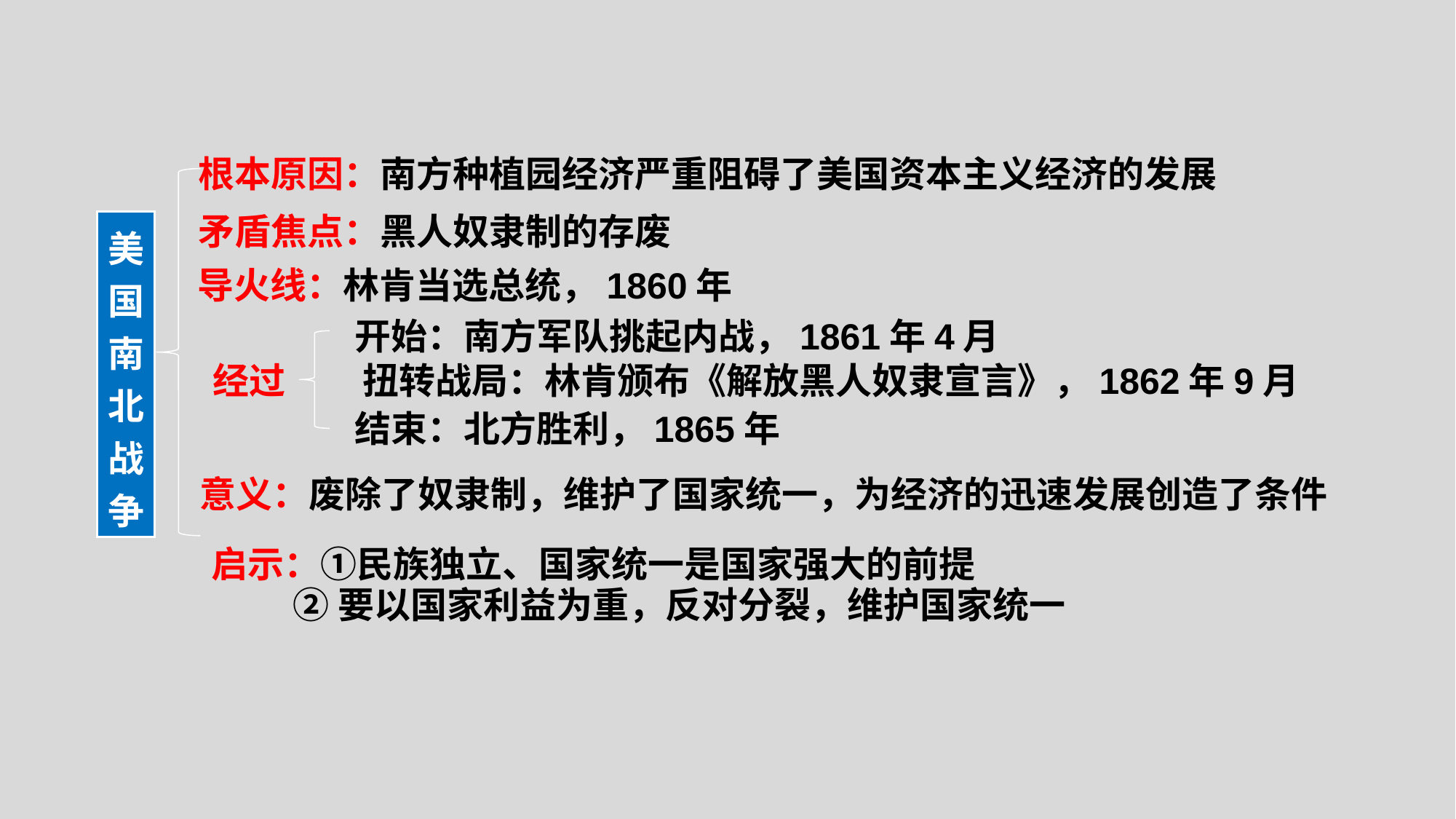

根本原因：南方种植园经济严重阻碍了美国资本主义经济的发展

矛盾焦点：黑人奴隶制的存废
美国南北战争
导火线：林肯当选总统，1860年
开始：南方军队挑起内战，1861年4月

经过
扭转战局：林肯颁布《解放黑人奴隶宣言》，1862年9月
结束：北方胜利，1865年
意义：废除了奴隶制，维护了国家统一，为经济的迅速发展创造了条件
启示：①民族独立、国家统一是国家强大的前提
          ②要以国家利益为重，反对分裂，维护国家统一